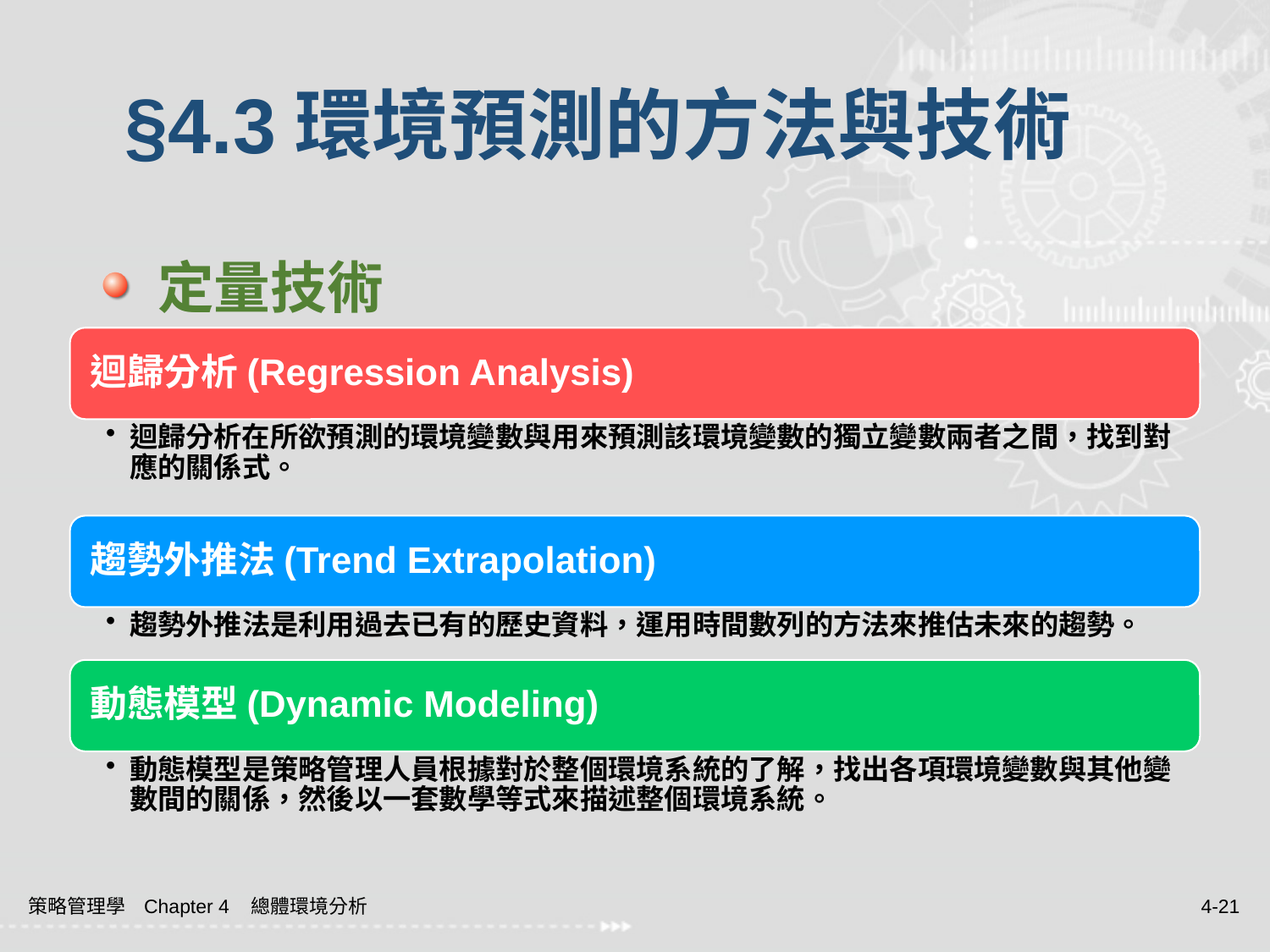

# §4.3環境預測的方法與技術
 定量技術

迴歸分析(Regression Analysis)
迴歸分析在所欲預測的環境變數與用來預測該環境變數的獨立變數兩者之間，找到對應的關係式。
趨勢外推法(Trend Extrapolation)
趨勢外推法是利用過去已有的歷史資料，運用時間數列的方法來推估未來的趨勢。
動態模型(Dynamic Modeling)
動態模型是策略管理人員根據對於整個環境系統的了解，找出各項環境變數與其他變數間的關係，然後以一套數學等式來描述整個環境系統。
策略管理學   Chapter 4   總體環境分析
4-21